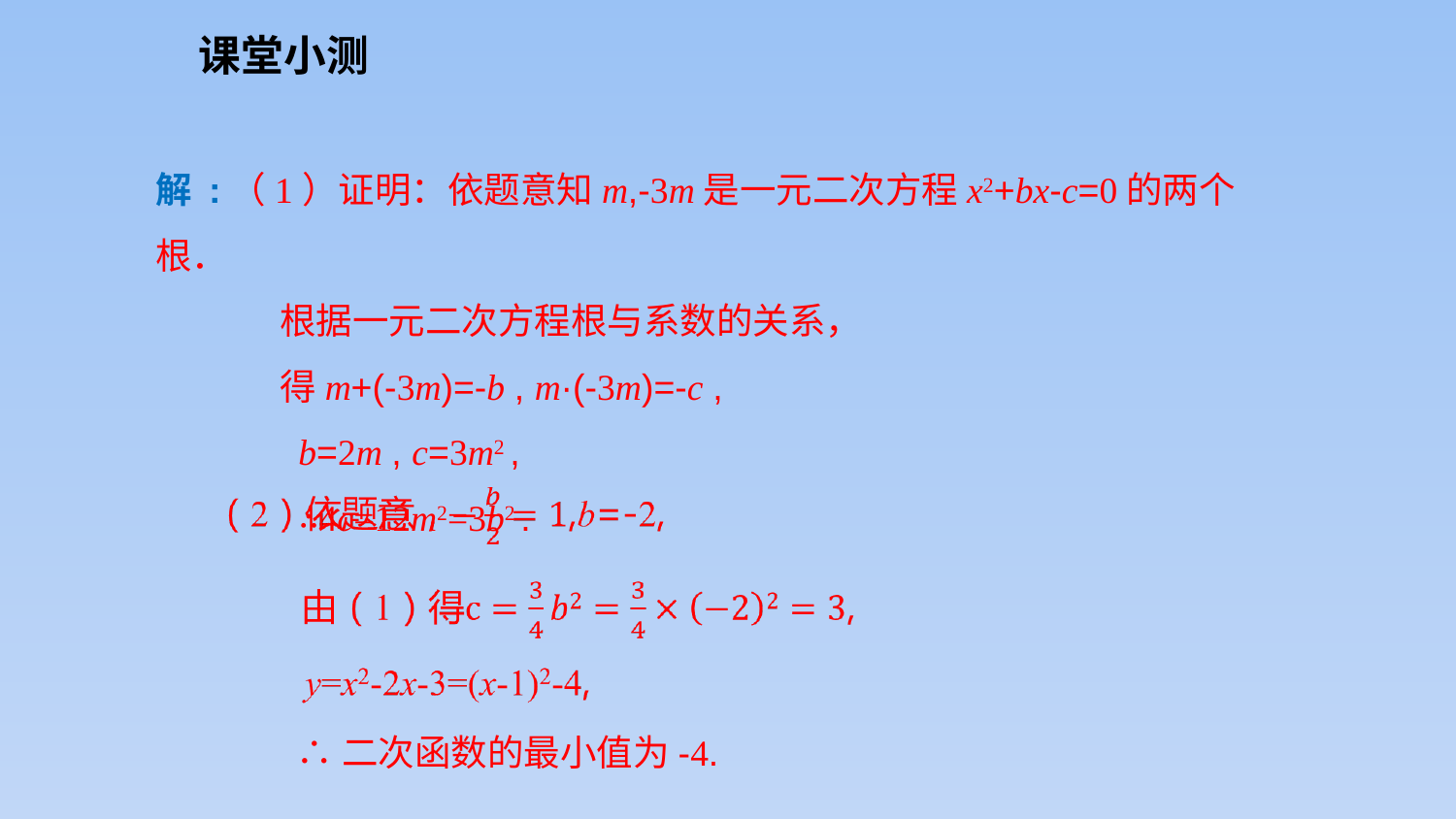

课堂小测
解 :（1）证明：依题意知m,-3m是一元二次方程x2+bx-c=0的两个根．
              根据一元二次方程根与系数的关系，
              得m+(-3m)=-b , m·(-3m)=-c ,
              b=2m , c=3m2 ,
              ∴4c=12m2=3b2 .

∴二次函数的最小值为-4.